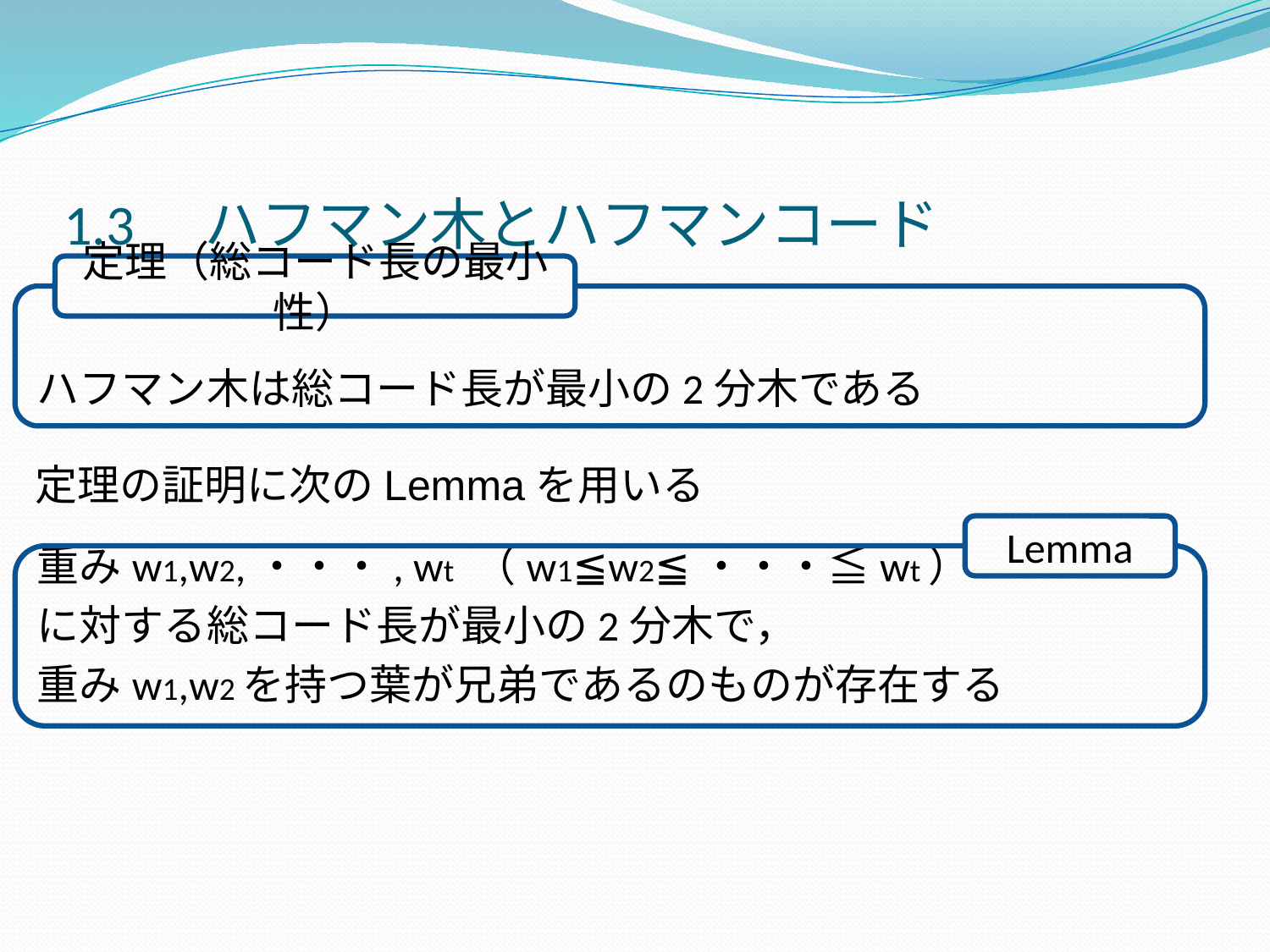

# 1.3　ハフマン木とハフマンコード
定理（総コード長の最小性）

ハフマン木は総コード長が最小の2分木である

重みw1,w2,・・・, wt （w1≦w2≦・・・≦wt）
に対する総コード長が最小の2分木で，
重みw1,w2を持つ葉が兄弟であるのものが存在する

定理の証明に次のLemmaを用いる
Lemma